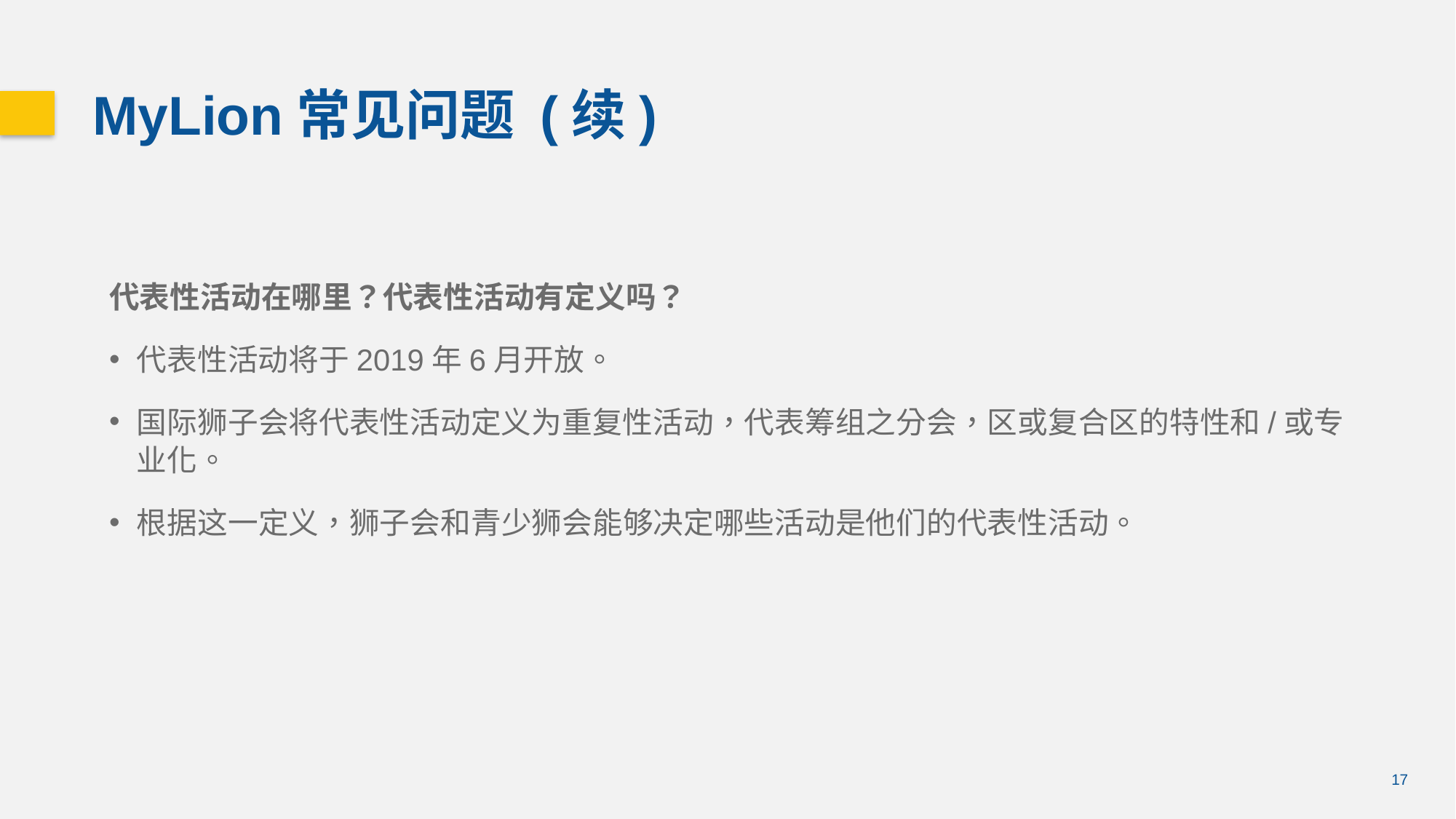

MyLion常见问题 (续)
代表性活动在哪里？代表性活动有定义吗？
代表性活动将于2019年6月开放。
国际狮子会将代表性活动定义为重复性活动，代表筹组之分会，区或复合区的特性和/或专业化。
根据这一定义，狮子会和青少狮会能够决定哪些活动是他们的代表性活动。